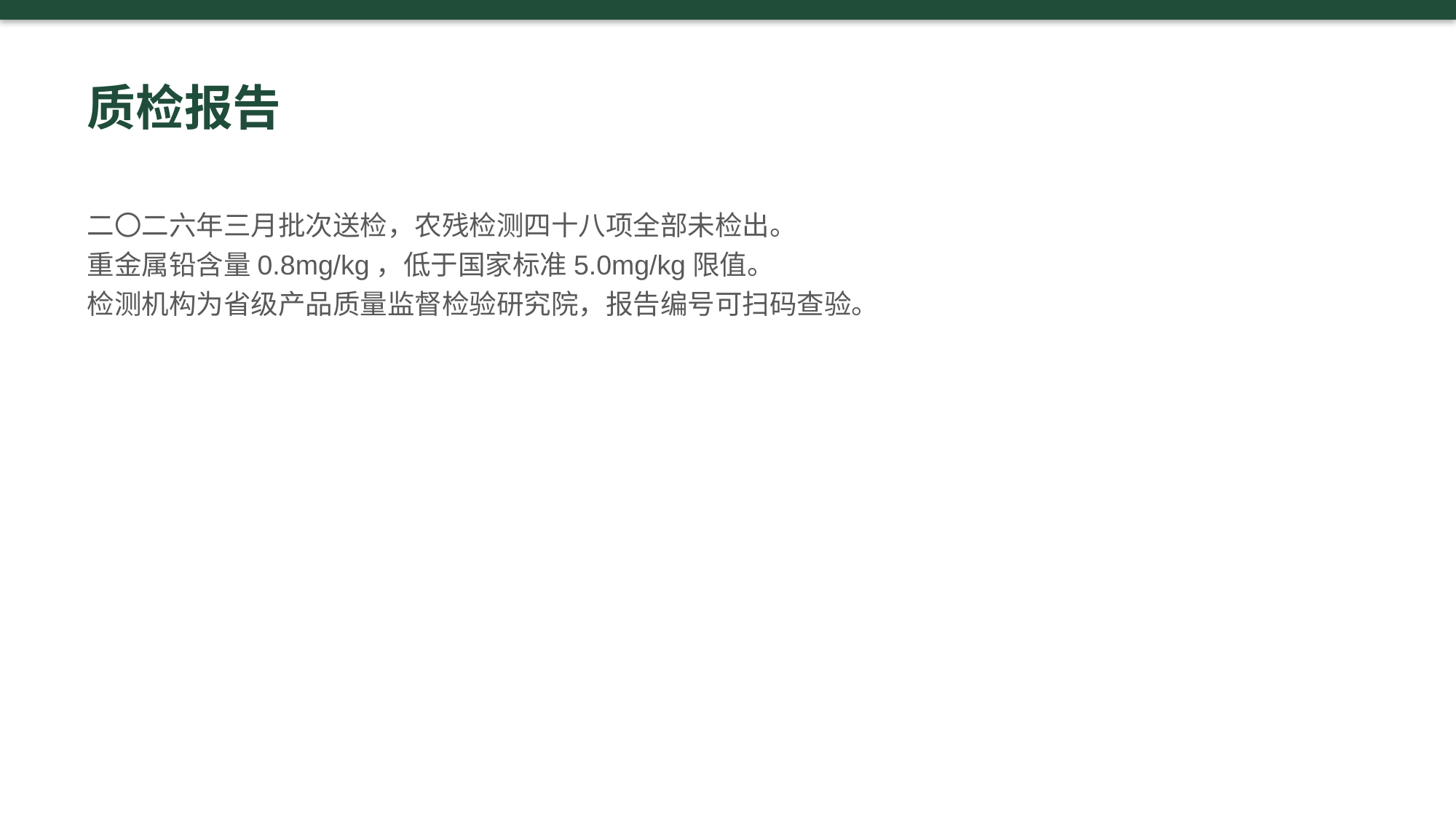

质检报告
二〇二六年三月批次送检，农残检测四十八项全部未检出。
重金属铅含量0.8mg/kg，低于国家标准5.0mg/kg限值。
检测机构为省级产品质量监督检验研究院，报告编号可扫码查验。